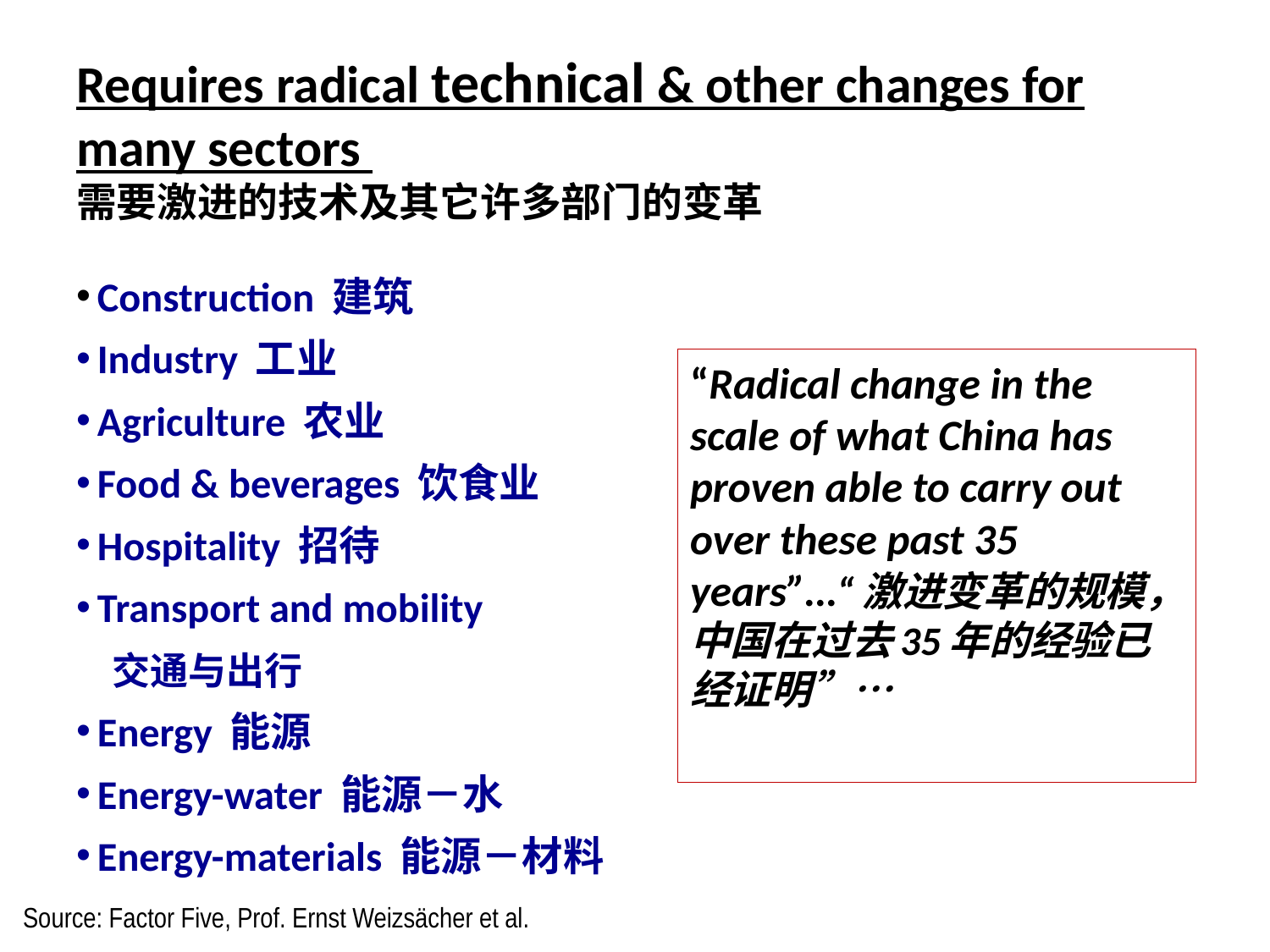

# Requires radical technical & other changes for many sectors 需要激进的技术及其它许多部门的变革
 Construction 建筑
 Industry 工业
 Agriculture 农业
 Food & beverages 饮食业
 Hospitality 招待
 Transport and mobility
   交通与出行
 Energy 能源
 Energy-water 能源－水
 Energy-materials 能源－材料

“Radical change in the scale of what China has proven able to carry out over these past 35 years”…“激进变革的规模，中国在过去35年的经验已经证明”…

Source: Factor Five, Prof. Ernst Weizsächer et al.